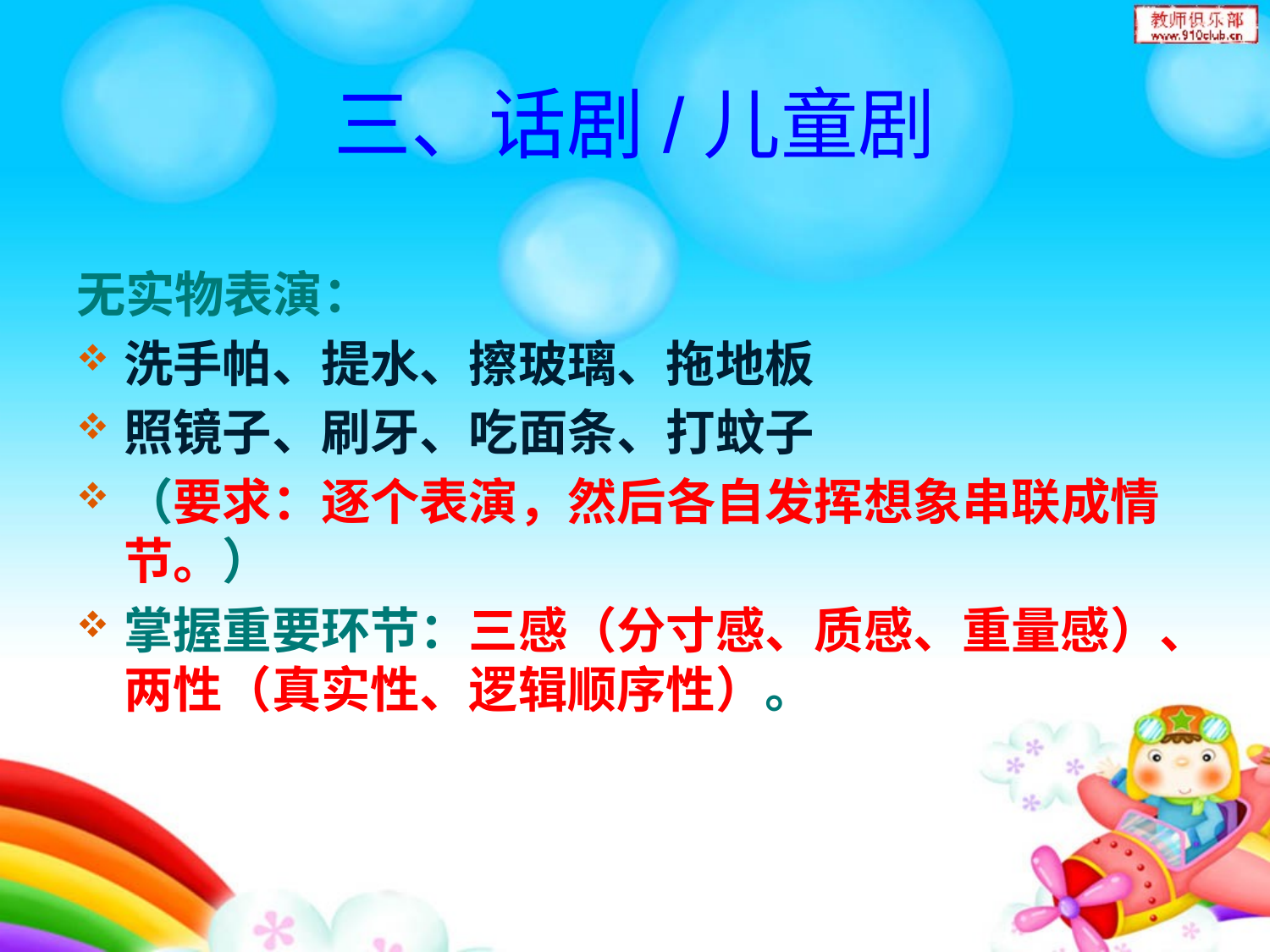

# 三、话剧/儿童剧
无实物表演：
洗手帕、提水、擦玻璃、拖地板
照镜子、刷牙、吃面条、打蚊子
（要求：逐个表演，然后各自发挥想象串联成情节。）
掌握重要环节：三感（分寸感、质感、重量感）、两性（真实性、逻辑顺序性）。